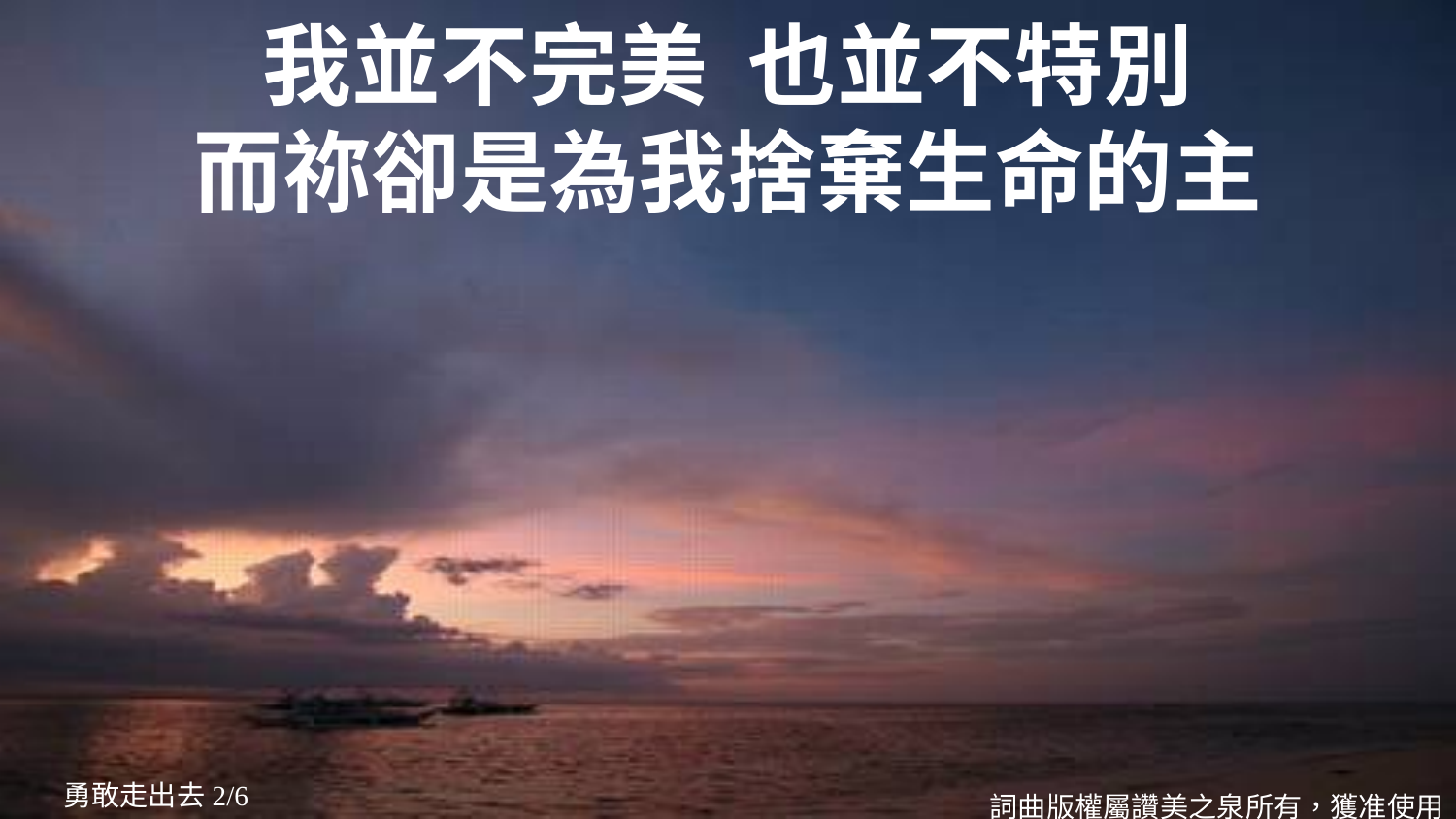

我並不完美  也並不特別
而祢卻是為我捨棄生命的主
勇敢走出去2/6
詞曲版權屬讚美之泉所有，獲准使用